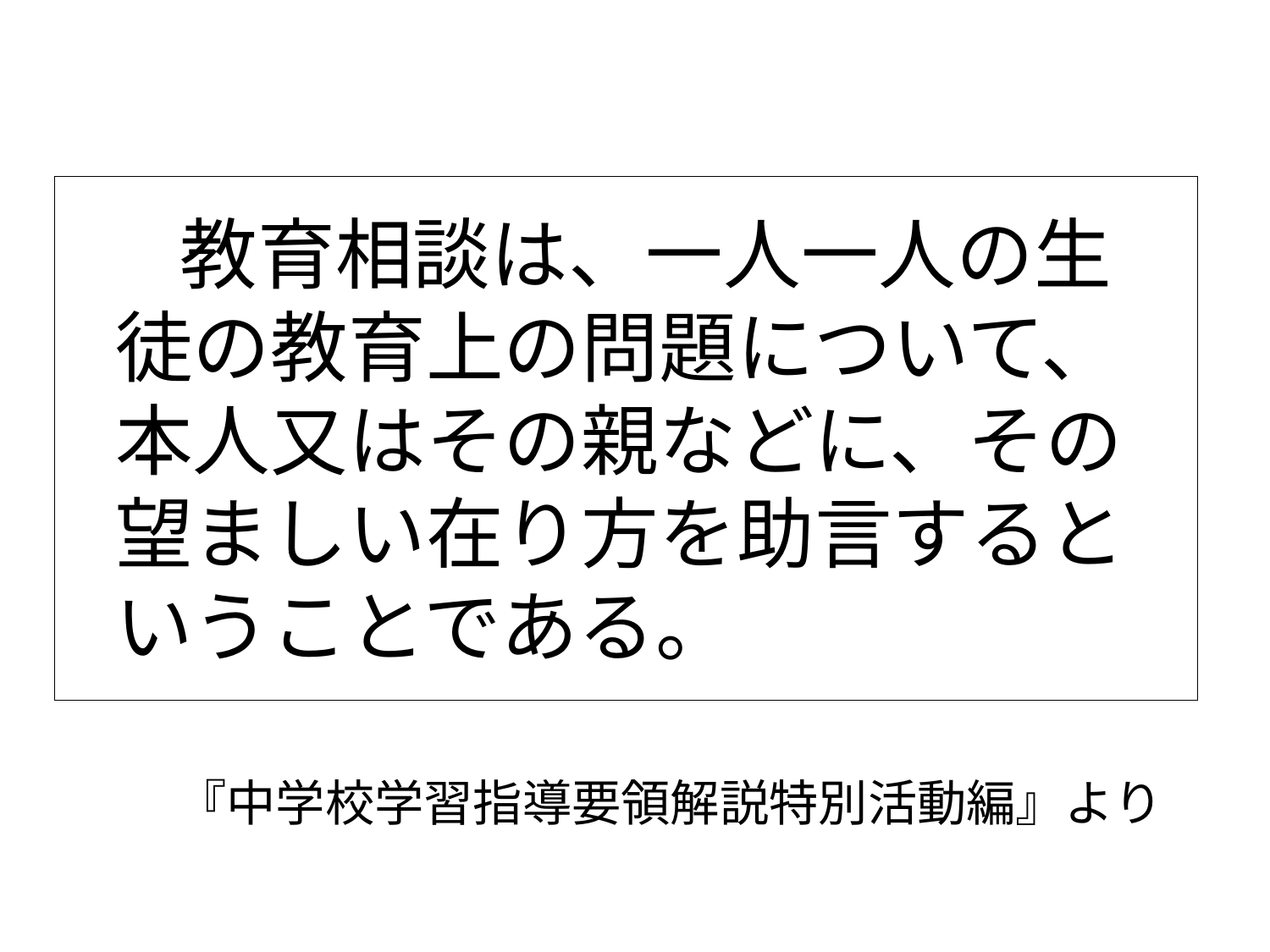

教育相談は、一人一人の生徒の教育上の問題について、本人又はその親などに、その望ましい在り方を助言するということである。
『中学校学習指導要領解説特別活動編』より